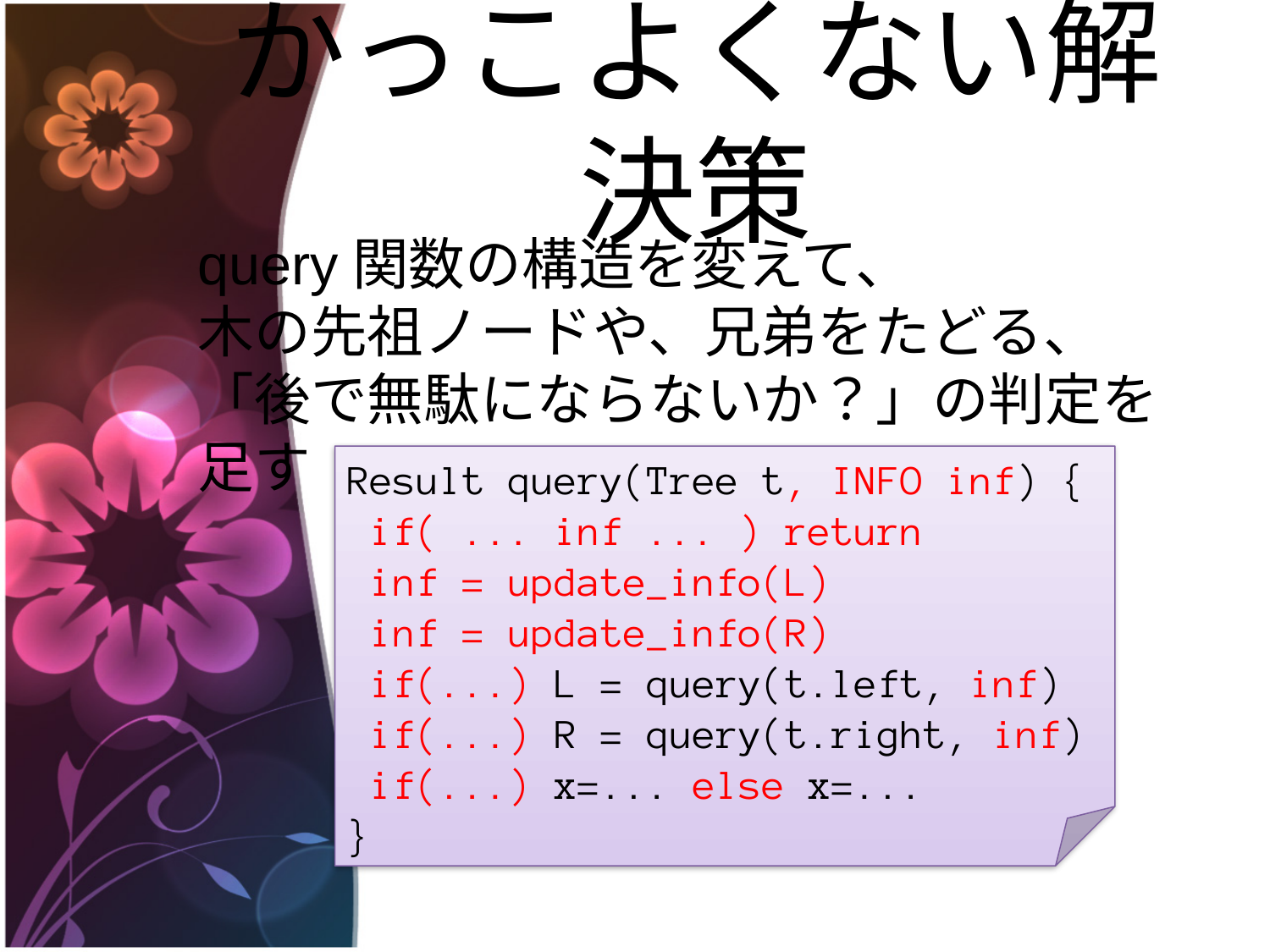

# かっこよくない解決策
query関数の構造を変えて、
木の先祖ノードや、兄弟をたどる、
「後で無駄にならないか？」の判定を足す
Result query(Tree t, INFO inf) {
 if( ... inf ... ) return
 inf = update_info(L)
 inf = update_info(R)
 if(...) L = query(t.left, inf)
 if(...) R = query(t.right, inf)
 if(...) x=... else x=...
}